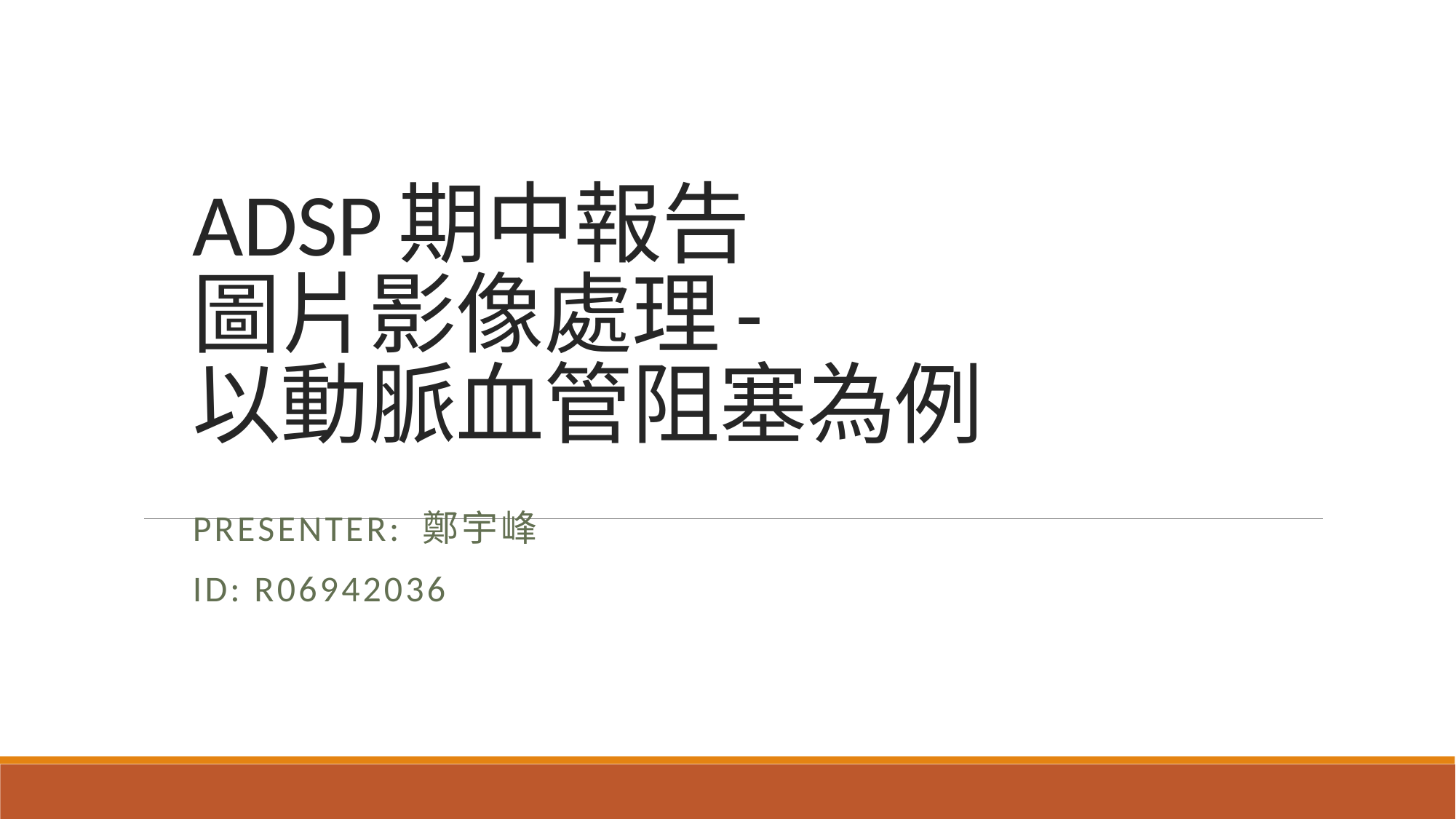

# ADSP期中報告 圖片影像處理- 以動脈血管阻塞為例
Presenter: 鄭宇峰
ID: R06942036